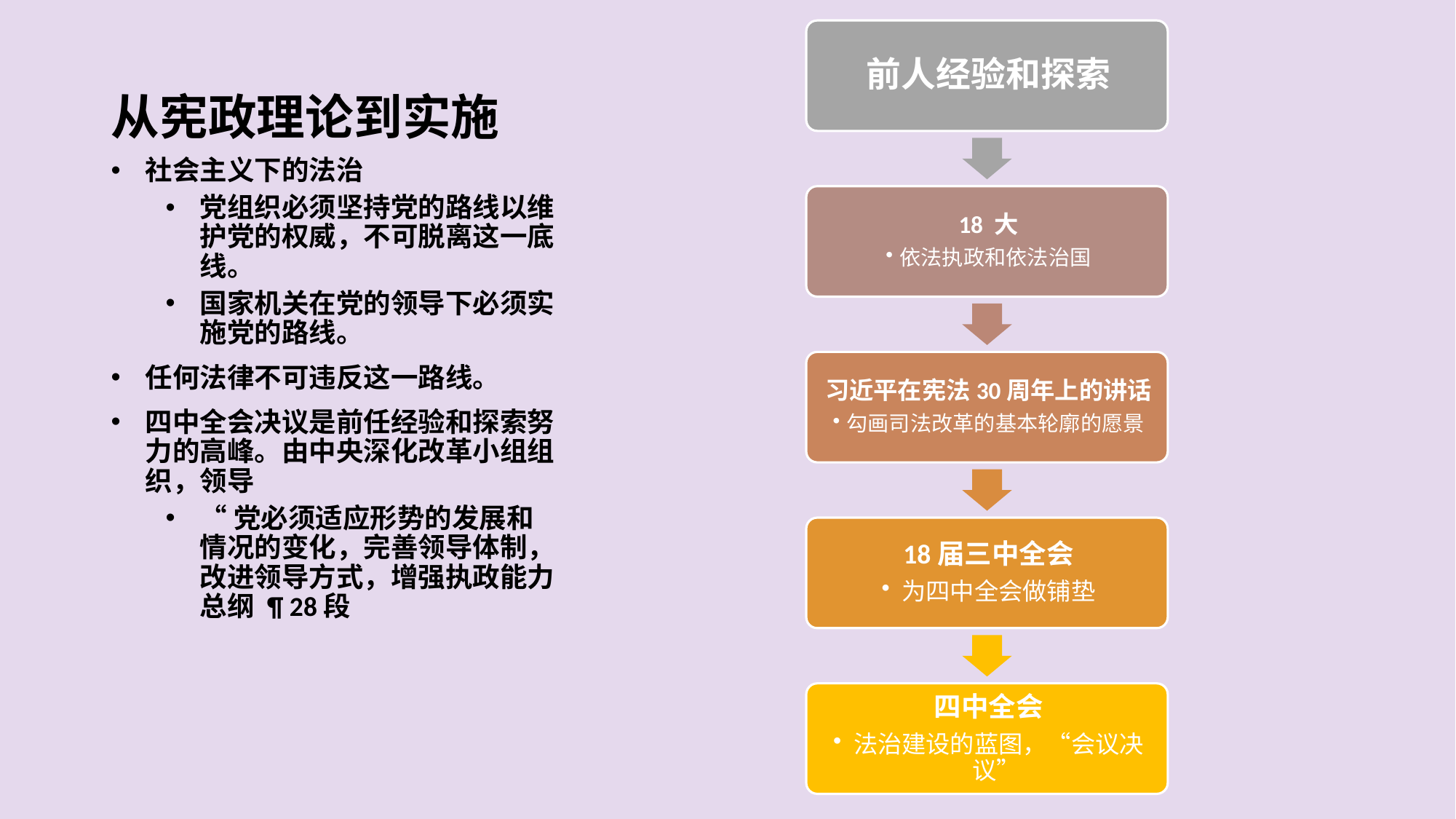

前人经验和探索

18 大
依法执政和依法治国

习近平在宪法30周年上的讲话
勾画司法改革的基本轮廓的愿景

18届三中全会
为四中全会做铺垫

四中全会
法治建设的蓝图，“会议决议”
# 从宪政理论到实施
社会主义下的法治
党组织必须坚持党的路线以维护党的权威，不可脱离这一底线。
国家机关在党的领导下必须实施党的路线。
任何法律不可违反这一路线。
四中全会决议是前任经验和探索努力的高峰。由中央深化改革小组组织，领导
“党必须适应形势的发展和情况的变化，完善领导体制，改进领导方式，增强执政能力总纲 ¶ 28段